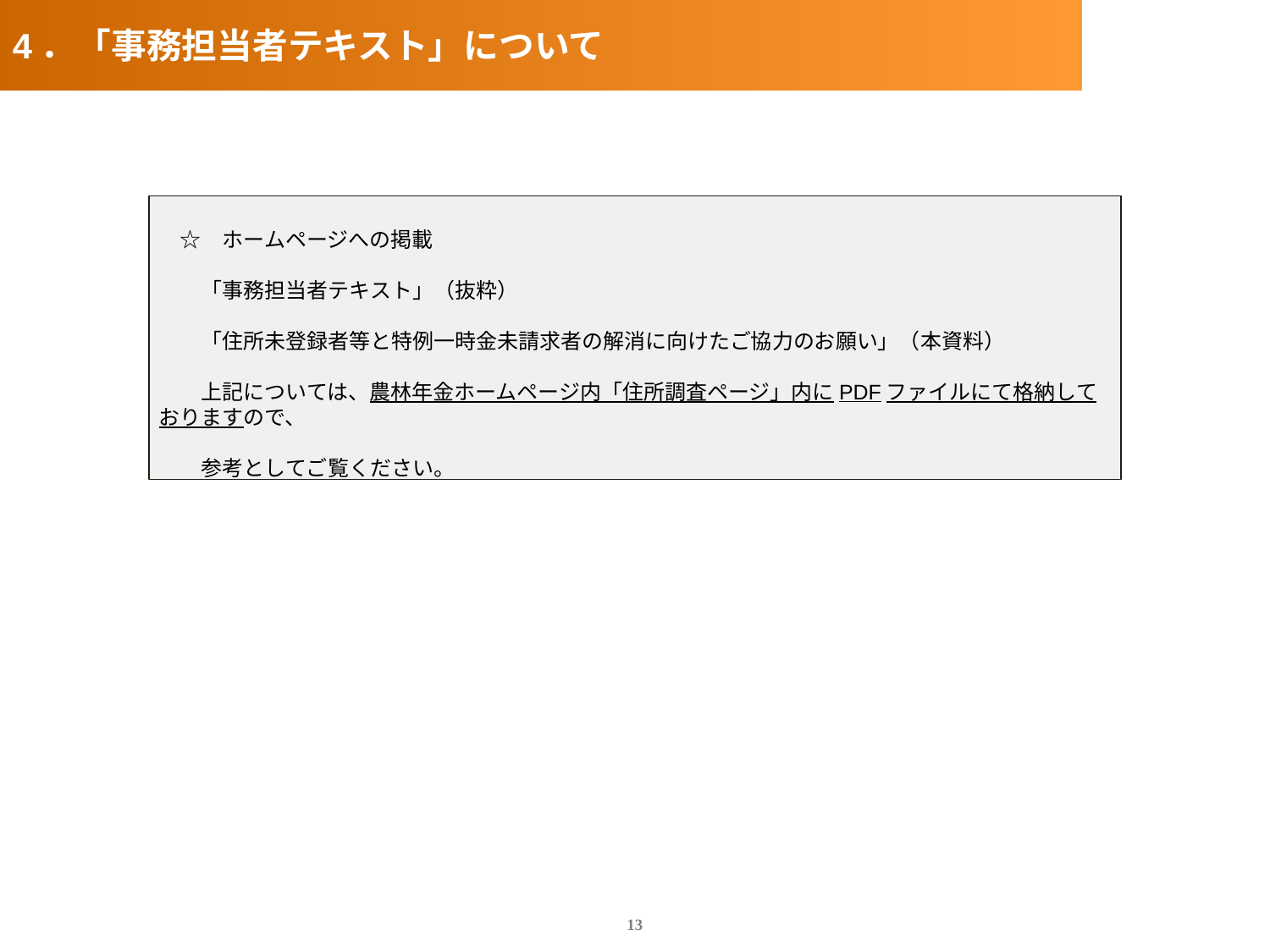

4．「事務担当者テキスト」について

　☆　ホームページへの掲載

　　「事務担当者テキスト」（抜粋）

　　「住所未登録者等と特例一時金未請求者の解消に向けたご協力のお願い」（本資料）

　　上記については、農林年金ホームページ内「住所調査ページ」内にPDFファイルにて格納しておりますので、

　　参考としてご覧ください。
13